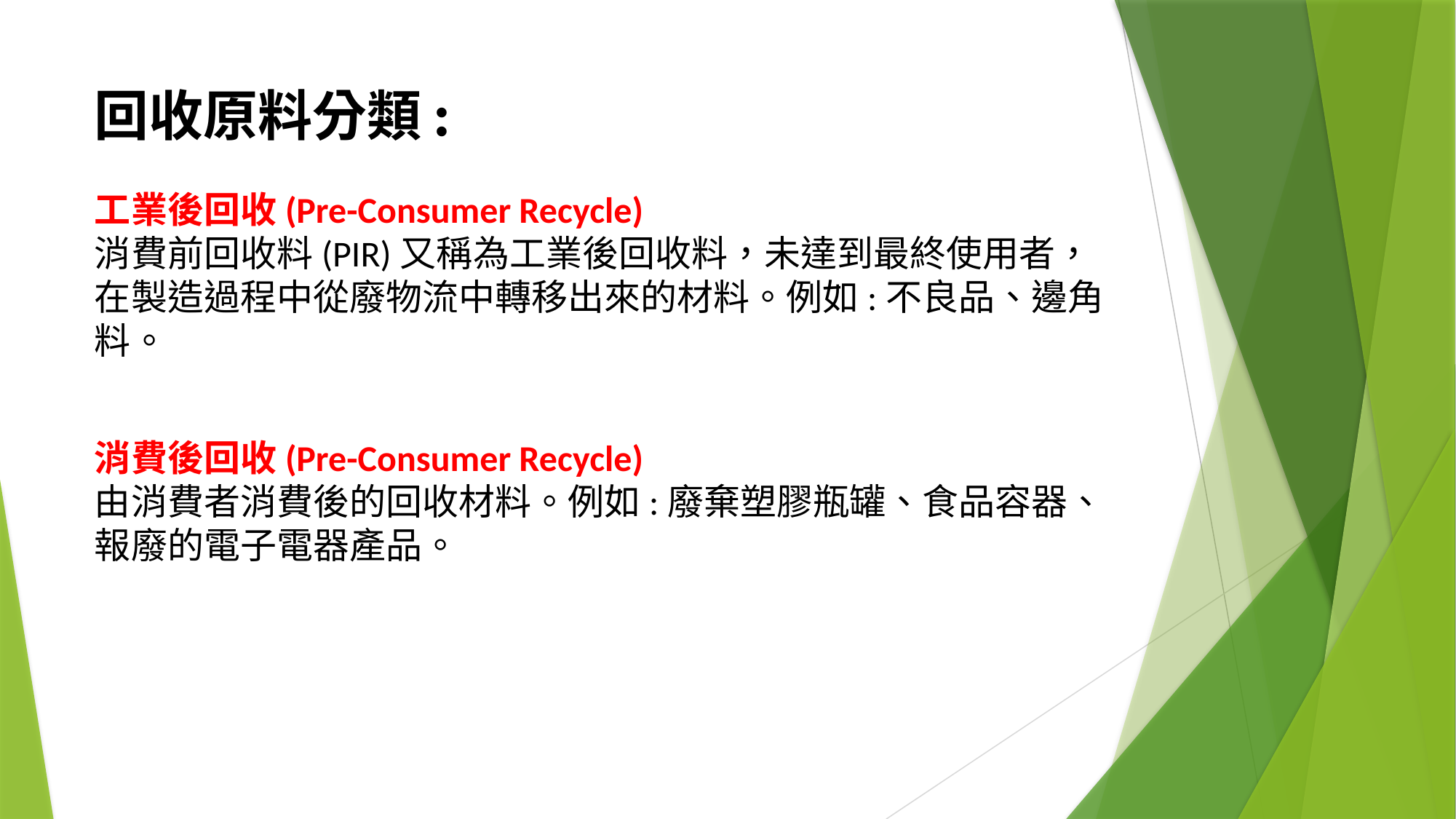

回收原料分類:
工業後回收(Pre-Consumer Recycle)
消費前回收料(PIR)又稱為工業後回收料，未達到最終使用者，在製造過程中從廢物流中轉移出來的材料。例如:不良品、邊角料。

消費後回收(Pre-Consumer Recycle)
由消費者消費後的回收材料。例如:廢棄塑膠瓶罐、食品容器、報廢的電子電器產品。